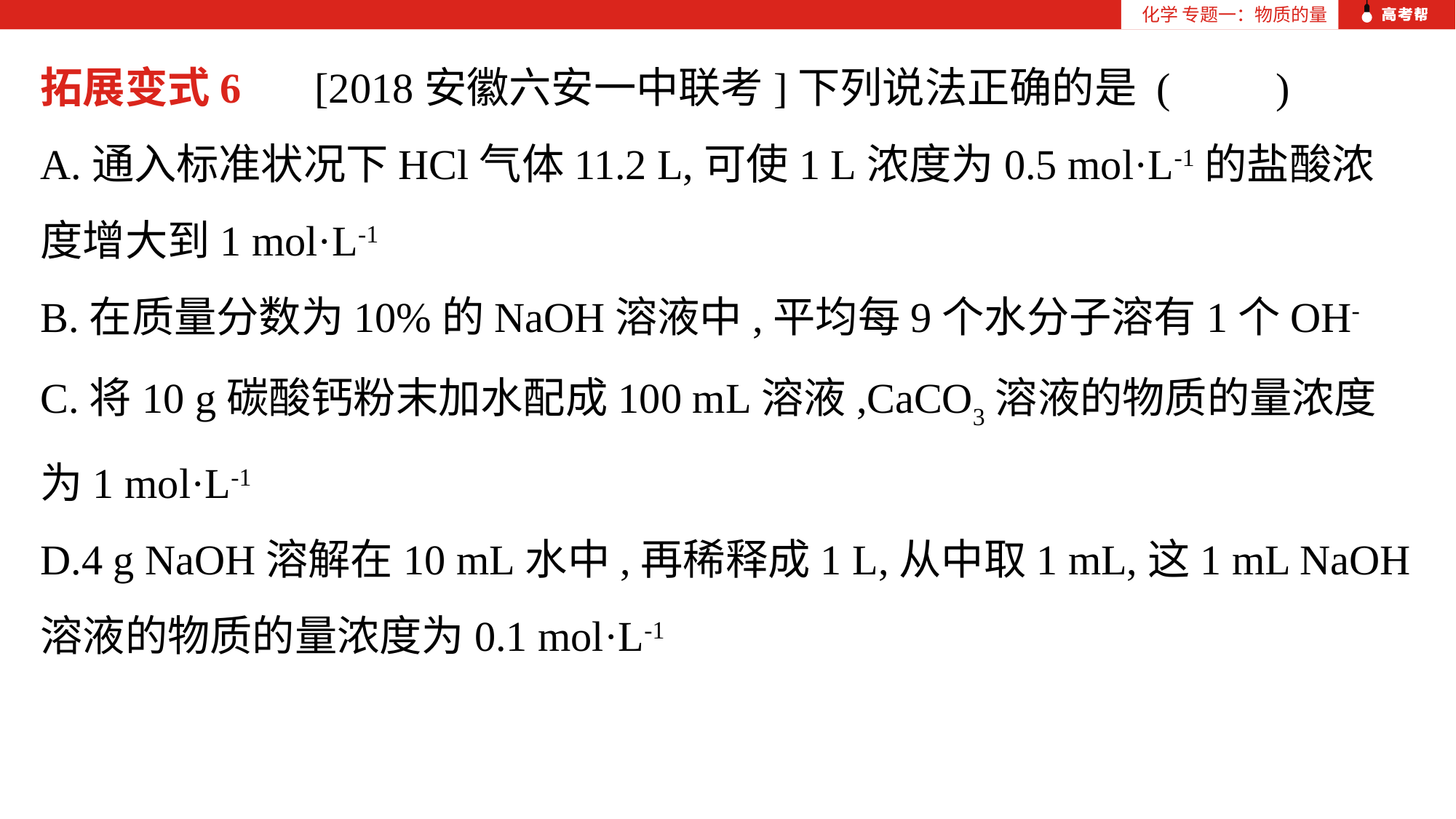

化学 专题一：物质的量

拓展变式6 　[2018安徽六安一中联考]下列说法正确的是 (　　)
A.通入标准状况下HCl气体11.2 L,可使1 L浓度为0.5 mol·L-1的盐酸浓度增大到1 mol·L-1
B.在质量分数为10%的NaOH溶液中,平均每9个水分子溶有1个OH-
C.将10 g碳酸钙粉末加水配成100 mL溶液,CaCO3溶液的物质的量浓度为1 mol·L-1
D.4 g NaOH溶解在10 mL水中,再稀释成1 L,从中取1 mL,这1 mL NaOH溶液的物质的量浓度为0.1 mol·L-1